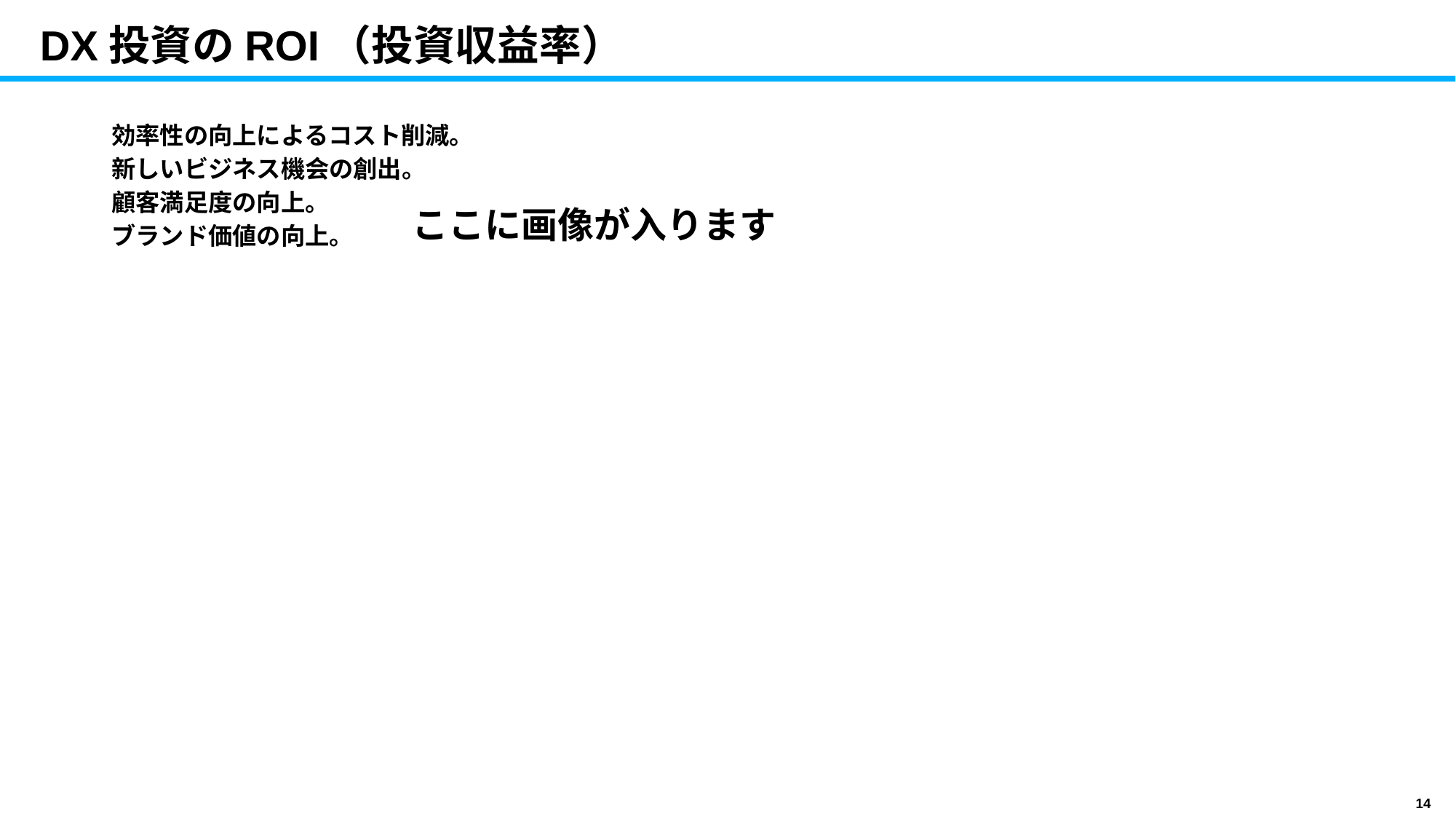

# DX投資のROI（投資収益率）
効率性の向上によるコスト削減。
新しいビジネス機会の創出。
顧客満足度の向上。
ブランド価値の向上。

ここに画像が入ります
14